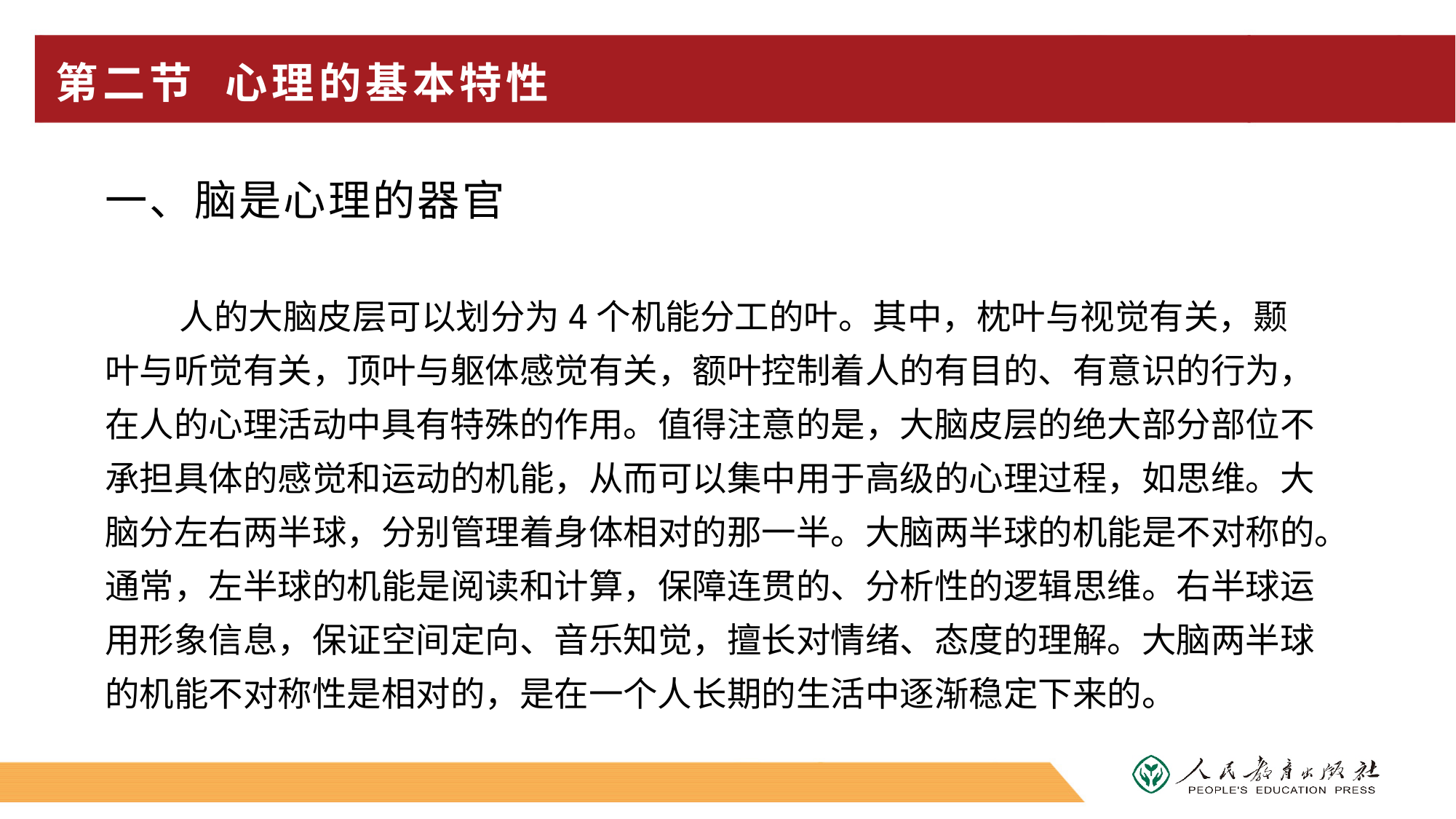

# 第二节  心理的基本特性
一、脑是心理的器官
人的大脑皮层可以划分为4个机能分工的叶。其中，枕叶与视觉有关，颞叶与听觉有关，顶叶与躯体感觉有关，额叶控制着人的有目的、有意识的行为，在人的心理活动中具有特殊的作用。值得注意的是，大脑皮层的绝大部分部位不承担具体的感觉和运动的机能，从而可以集中用于高级的心理过程，如思维。大脑分左右两半球，分别管理着身体相对的那一半。大脑两半球的机能是不对称的。通常，左半球的机能是阅读和计算，保障连贯的、分析性的逻辑思维。右半球运用形象信息，保证空间定向、音乐知觉，擅长对情绪、态度的理解。大脑两半球的机能不对称性是相对的，是在一个人长期的生活中逐渐稳定下来的。